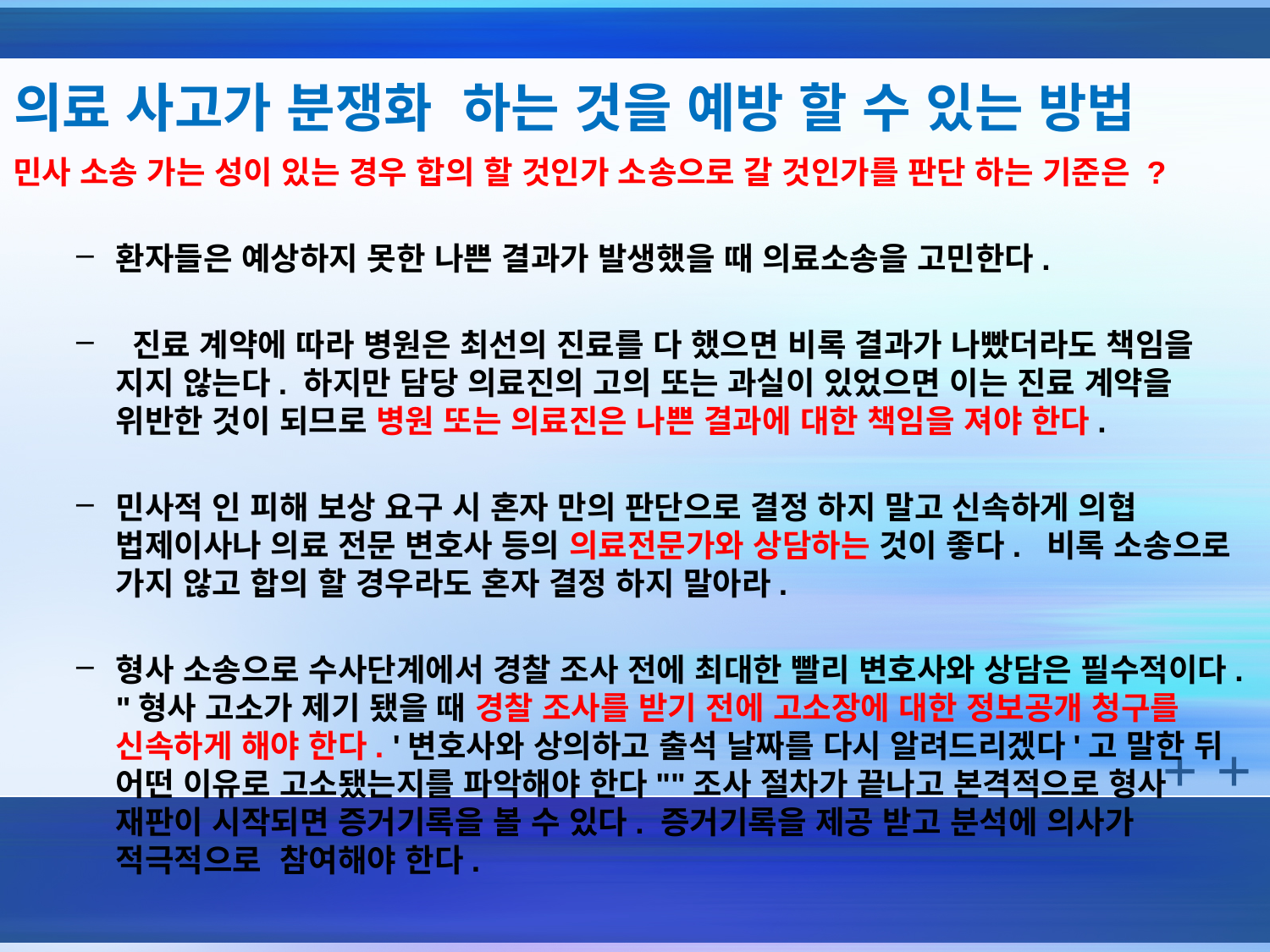

# 의료 사고가 분쟁화  하는 것을 예방 할 수 있는 방법
민사 소송 가는 성이 있는 경우 합의 할 것인가 소송으로 갈 것인가를 판단 하는 기준은 ?

환자들은 예상하지 못한 나쁜 결과가 발생했을 때 의료소송을 고민한다.

 진료 계약에 따라 병원은 최선의 진료를 다 했으면 비록 결과가 나빴더라도 책임을 지지 않는다. 하지만 담당 의료진의 고의 또는 과실이 있었으면 이는 진료 계약을 위반한 것이 되므로 병원 또는 의료진은 나쁜 결과에 대한 책임을 져야 한다.

민사적 인 피해 보상 요구 시 혼자 만의 판단으로 결정 하지 말고 신속하게 의협 법제이사나 의료 전문 변호사 등의 의료전문가와 상담하는 것이 좋다.  비록 소송으로 가지 않고 합의 할 경우라도 혼자 결정 하지 말아라.

형사 소송으로 수사단계에서 경찰 조사 전에 최대한 빨리 변호사와 상담은 필수적이다. "형사 고소가 제기 됐을 때 경찰 조사를 받기 전에 고소장에 대한 정보공개 청구를 신속하게 해야 한다. '변호사와 상의하고 출석 날짜를 다시 알려드리겠다'고 말한 뒤 어떤 이유로 고소됐는지를 파악해야 한다""조사 절차가 끝나고 본격적으로 형사 재판이 시작되면 증거기록을 볼 수 있다. 증거기록을 제공 받고 분석에 의사가 적극적으로  참여해야 한다.